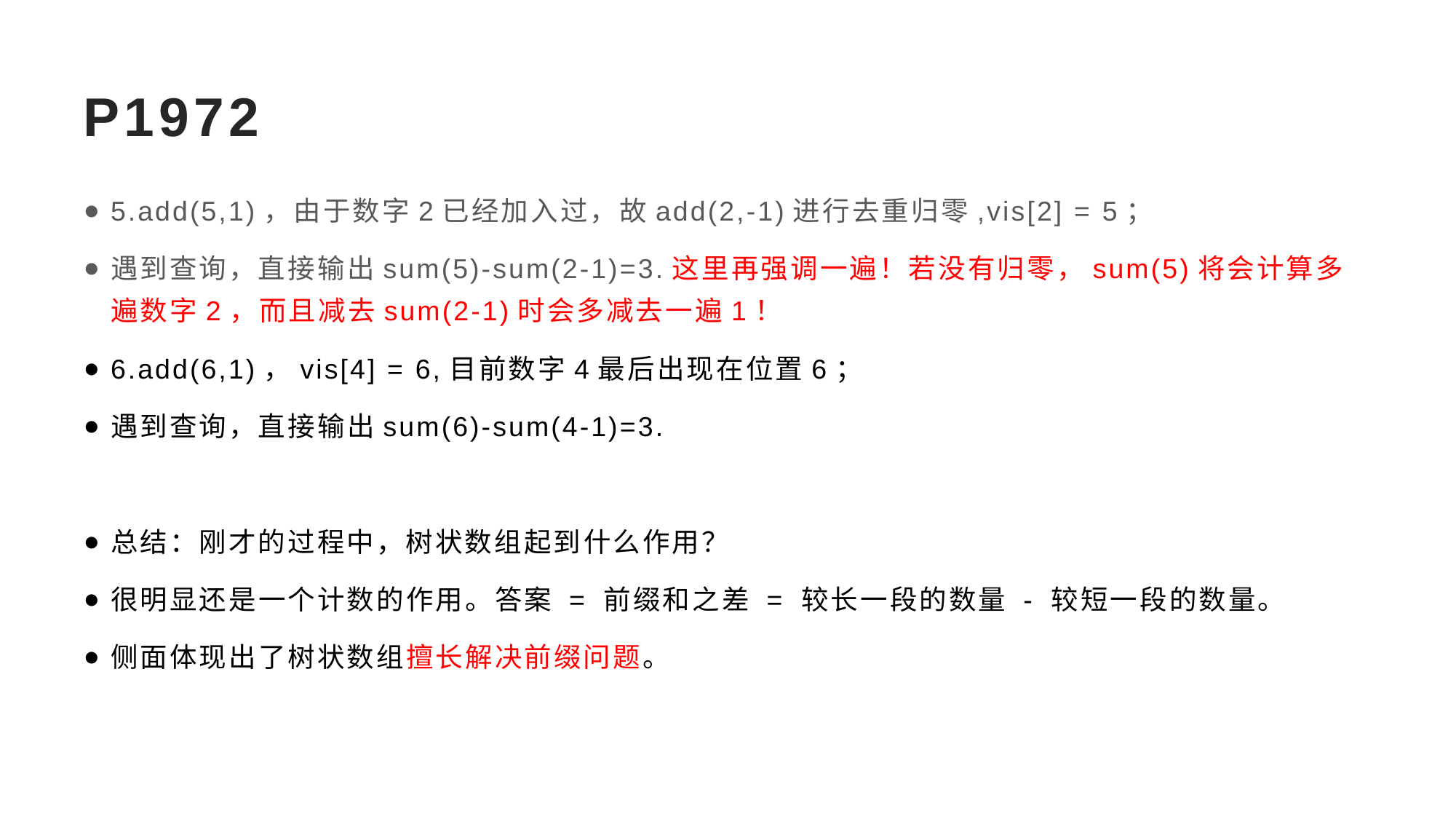

# P1972
5.add(5,1)，由于数字2已经加入过，故add(2,-1)进行去重归零,vis[2] = 5；
遇到查询，直接输出sum(5)-sum(2-1)=3.这里再强调一遍！若没有归零，sum(5)将会计算多遍数字2，而且减去sum(2-1)时会多减去一遍1！
6.add(6,1)，vis[4] = 6,目前数字4最后出现在位置6；
遇到查询，直接输出sum(6)-sum(4-1)=3.

总结：刚才的过程中，树状数组起到什么作用？
很明显还是一个计数的作用。答案 = 前缀和之差 = 较长一段的数量 - 较短一段的数量。
侧面体现出了树状数组擅长解决前缀问题。